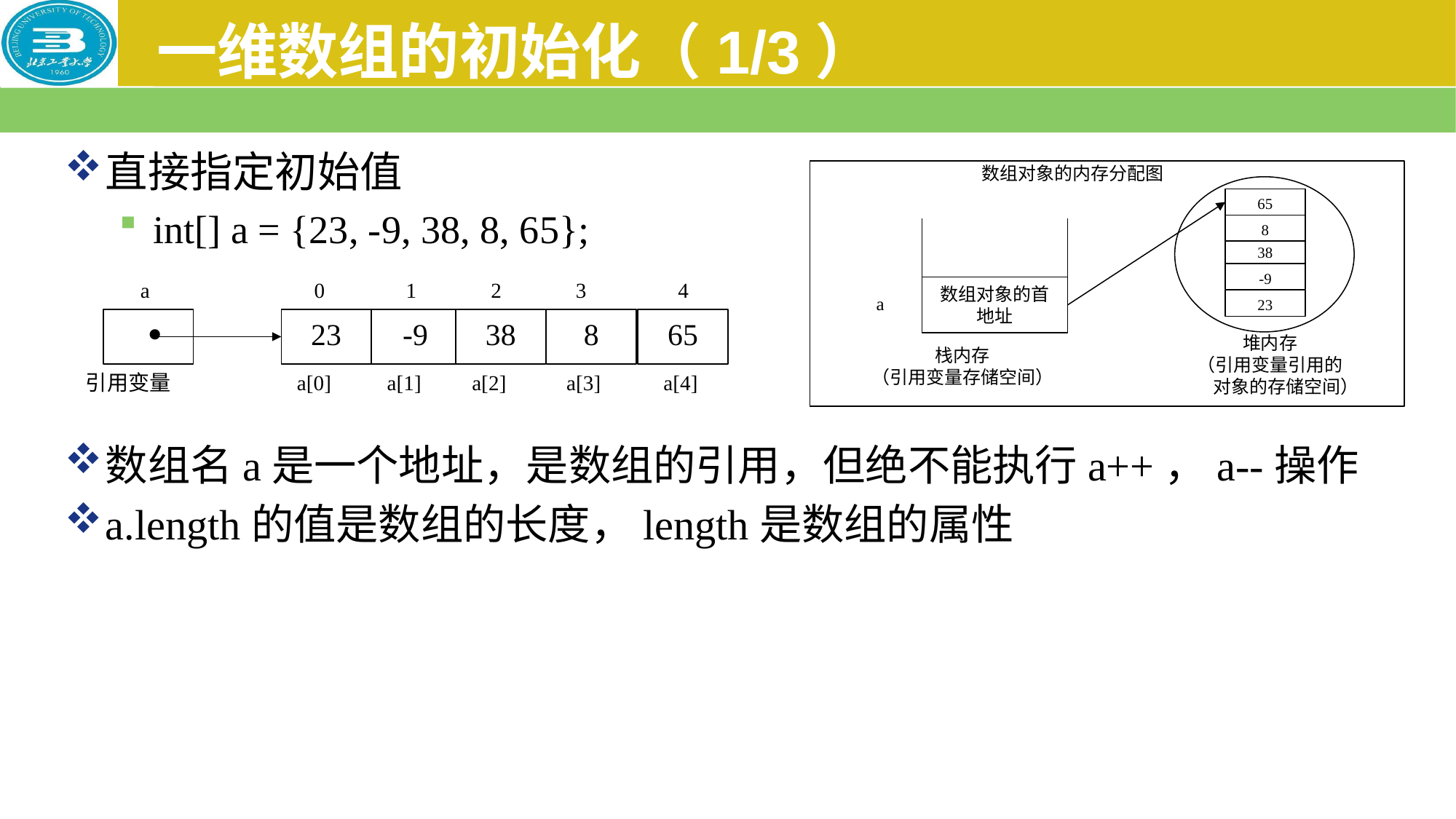

# 一维数组的初始化（1/3）
直接指定初始值
int[] a = {23, -9, 38, 8, 65};

数组名a是一个地址，是数组的引用，但绝不能执行a++，a--操作
a.length的值是数组的长度，length是数组的属性
数组对象的内存分配图

65
8
38
-9
23
数组对象的首地址
a
堆内存
（引用变量引用的
       对象的存储空间）
栈内存
（引用变量存储空间）
a
0
1
2
3
4
23
-9
38
8
65
 •
引用变量
a[0]
a[1]
a[2]
a[3]
a[4]